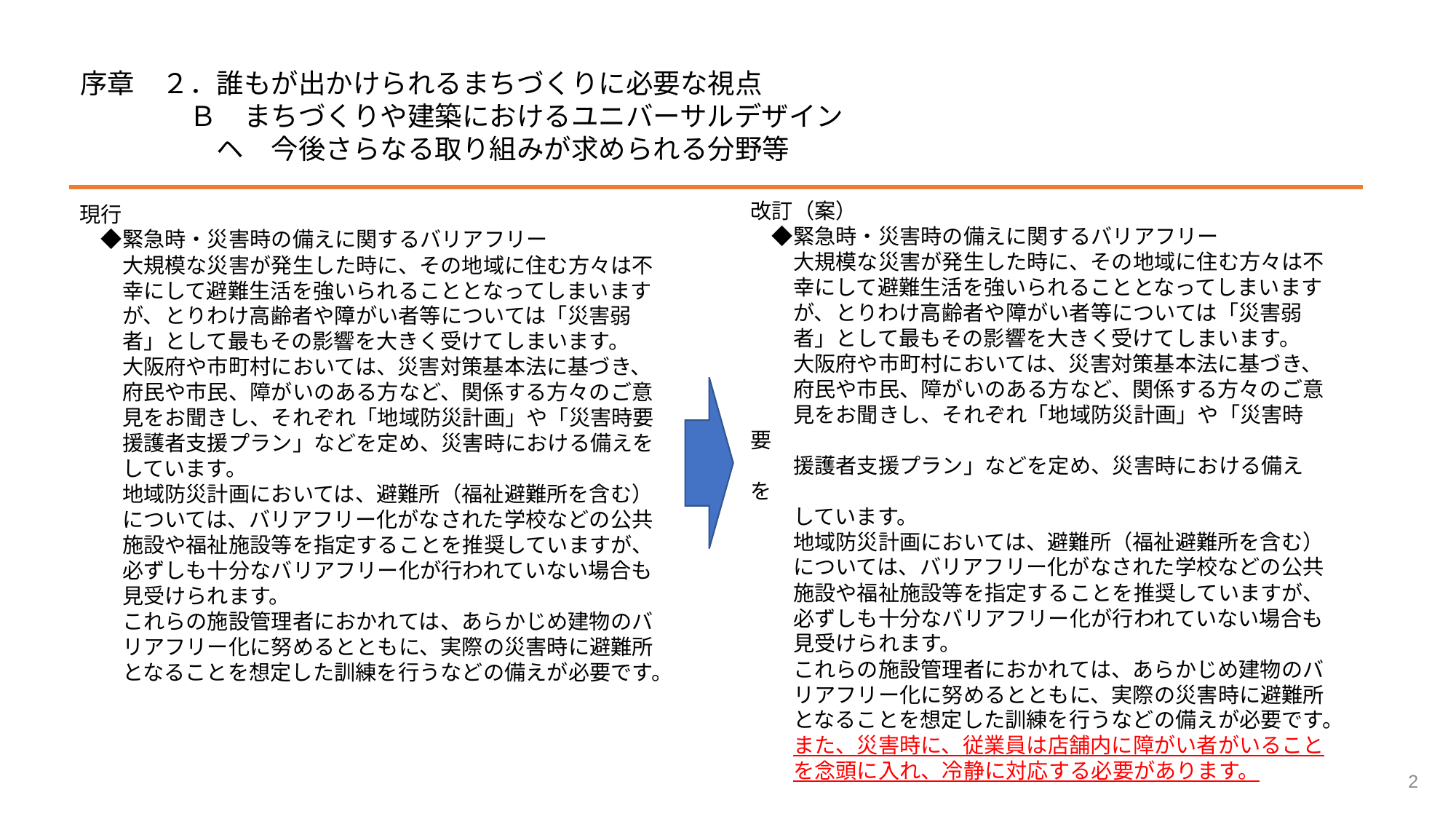

# 序章　２．誰もが出かけられるまちづくりに必要な視点 　　　　Ｂ　まちづくりや建築におけるユニバーサルデザイン 　　　　　ヘ　今後さらなる取り組みが求められる分野等
改訂（案）
　◆緊急時・災害時の備えに関するバリアフリー
　　大規模な災害が発生した時に、その地域に住む方々は不
　　幸にして避難生活を強いられることとなってしまいます
　　が、とりわけ高齢者や障がい者等については「災害弱
　　者」として最もその影響を大きく受けてしまいます。
　　大阪府や市町村においては、災害対策基本法に基づき、
　　府民や市民、障がいのある方など、関係する方々のご意
　　見をお聞きし、それぞれ「地域防災計画」や「災害時要
　　援護者支援プラン」などを定め、災害時における備えを
　　しています。
　　地域防災計画においては、避難所（福祉避難所を含む）
　　については、バリアフリー化がなされた学校などの公共
　　施設や福祉施設等を指定することを推奨していますが、
　　必ずしも十分なバリアフリー化が行われていない場合も
　　見受けられます。
　　これらの施設管理者におかれては、あらかじめ建物のバ
　　リアフリー化に努めるとともに、実際の災害時に避難所
　　となることを想定した訓練を行うなどの備えが必要です。
　　また、災害時に、従業員は店舗内に障がい者がいること
　　を念頭に入れ、冷静に対応する必要があります。

現行
　◆緊急時・災害時の備えに関するバリアフリー
　　大規模な災害が発生した時に、その地域に住む方々は不
　　幸にして避難生活を強いられることとなってしまいます
　　が、とりわけ高齢者や障がい者等については「災害弱
　　者」として最もその影響を大きく受けてしまいます。
　　大阪府や市町村においては、災害対策基本法に基づき、
　　府民や市民、障がいのある方など、関係する方々のご意
　　見をお聞きし、それぞれ「地域防災計画」や「災害時要
　　援護者支援プラン」などを定め、災害時における備えを
　　しています。
　　地域防災計画においては、避難所（福祉避難所を含む）
　　については、バリアフリー化がなされた学校などの公共
　　施設や福祉施設等を指定することを推奨していますが、
　　必ずしも十分なバリアフリー化が行われていない場合も
　　見受けられます。
　　これらの施設管理者におかれては、あらかじめ建物のバ
　　リアフリー化に努めるとともに、実際の災害時に避難所
　　となることを想定した訓練を行うなどの備えが必要です。

2